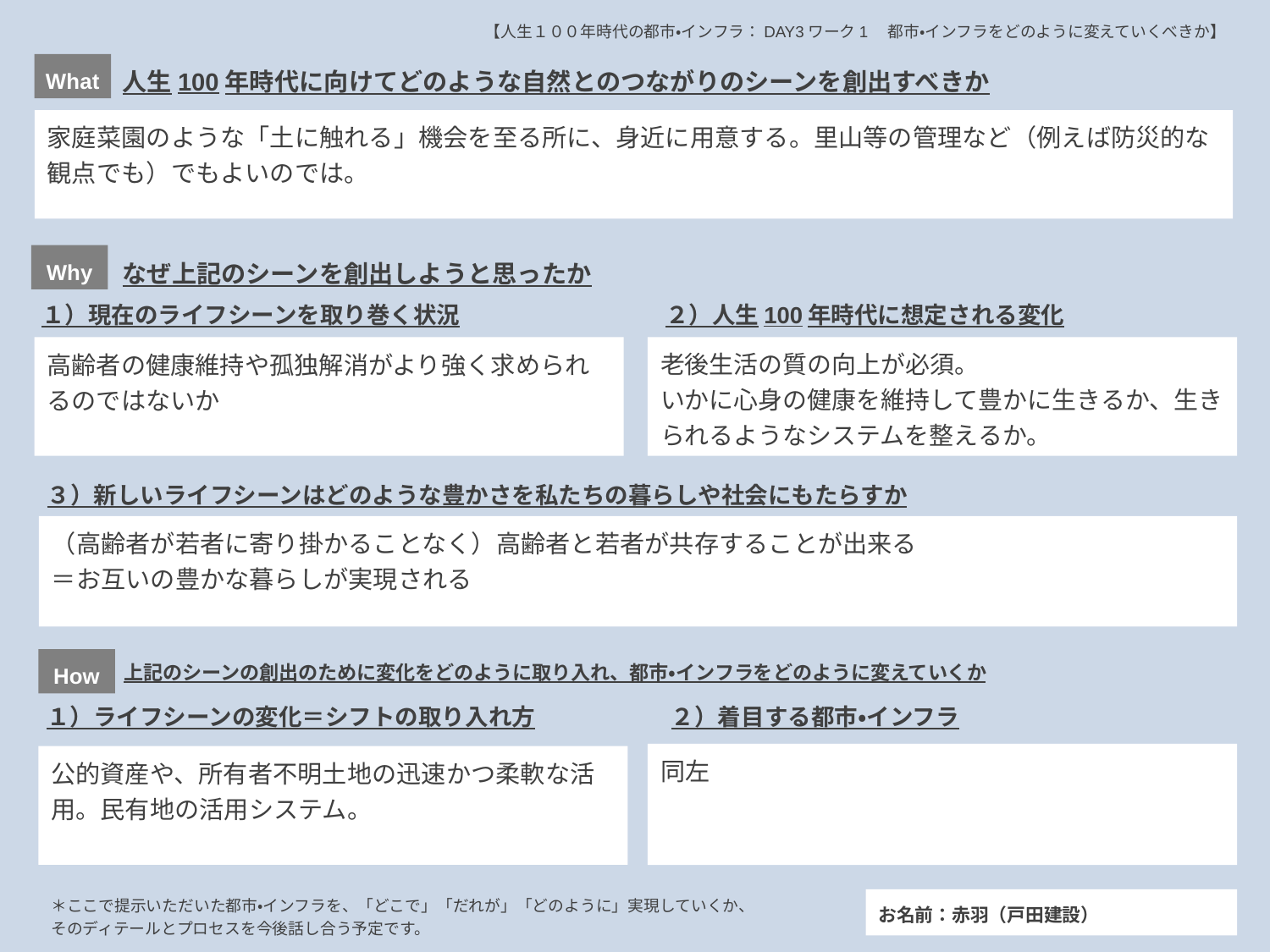

【人生１００年時代の都市・インフラ：DAY3ワーク1　都市・インフラをどのように変えていくべきか】

What
人生100年時代に向けてどのような自然とのつながりのシーンを創出すべきか
家庭菜園のような「土に触れる」機会を至る所に、身近に用意する。里山等の管理など（例えば防災的な観点でも）でもよいのでは。

Why
なぜ上記のシーンを創出しようと思ったか
１）現在のライフシーンを取り巻く状況
２）人生100年時代に想定される変化
高齢者の健康維持や孤独解消がより強く求められるのではないか
老後生活の質の向上が必須。
いかに心身の健康を維持して豊かに生きるか、生きられるようなシステムを整えるか。
３）新しいライフシーンはどのような豊かさを私たちの暮らしや社会にもたらすか
（高齢者が若者に寄り掛かることなく）高齢者と若者が共存することが出来る
＝お互いの豊かな暮らしが実現される
上記のシーンの創出のために変化をどのように取り入れ、都市・インフラをどのように変えていくか

How
１）ライフシーンの変化＝シフトの取り入れ方
２）着目する都市・インフラ
同左
公的資産や、所有者不明土地の迅速かつ柔軟な活用。民有地の活用システム。
＊ここで提示いただいた都市・インフラを、「どこで」「だれが」「どのように」実現していくか、そのディテールとプロセスを今後話し合う予定です。
お名前：赤羽（戸田建設）